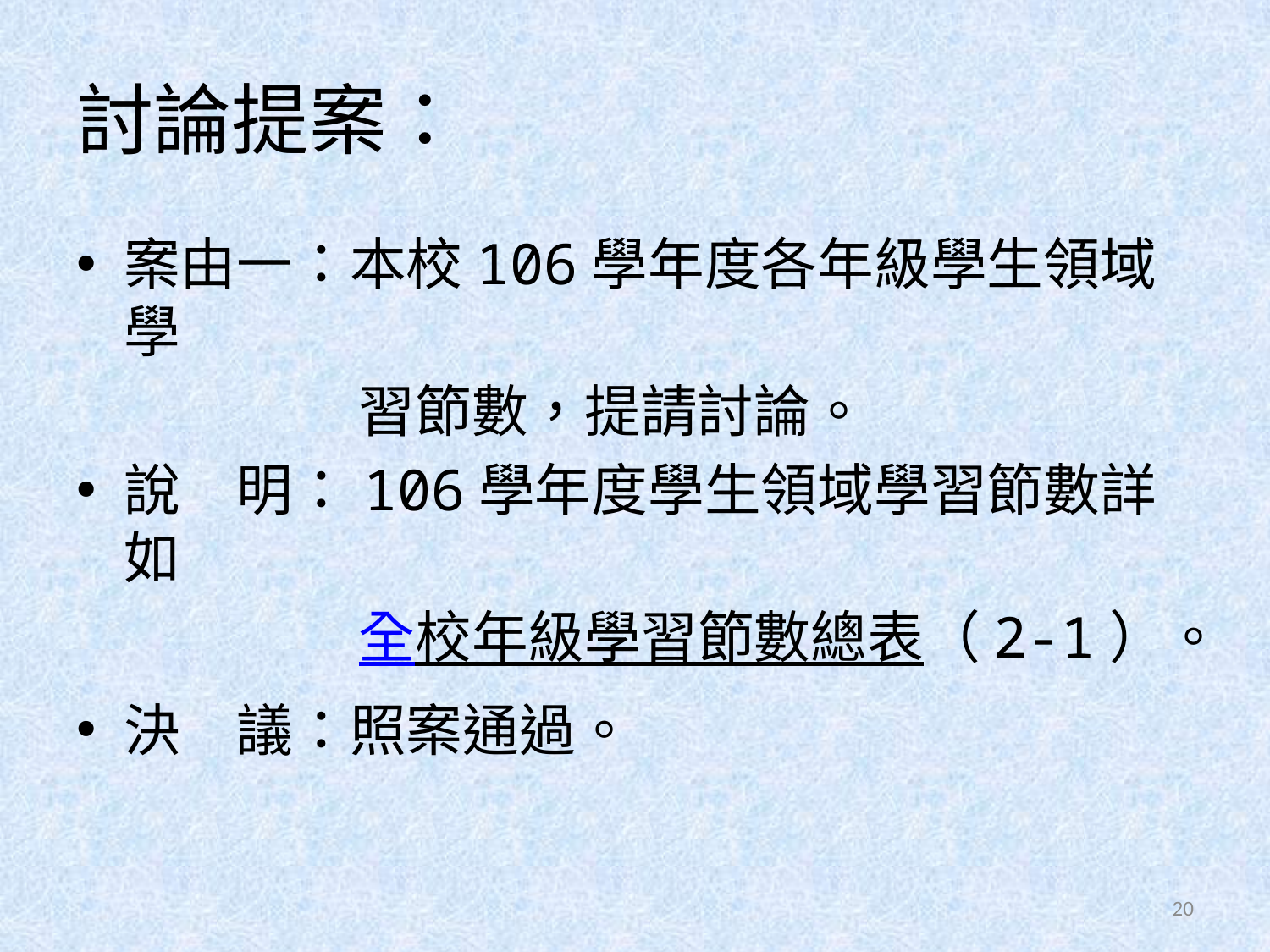

# 討論提案：
案由一：本校106學年度各年級學生領域學
　　　　　習節數，提請討論。
說　明：106學年度學生領域學習節數詳如
　　　　　全校年級學習節數總表（2-1）。
決　議：照案通過。

20